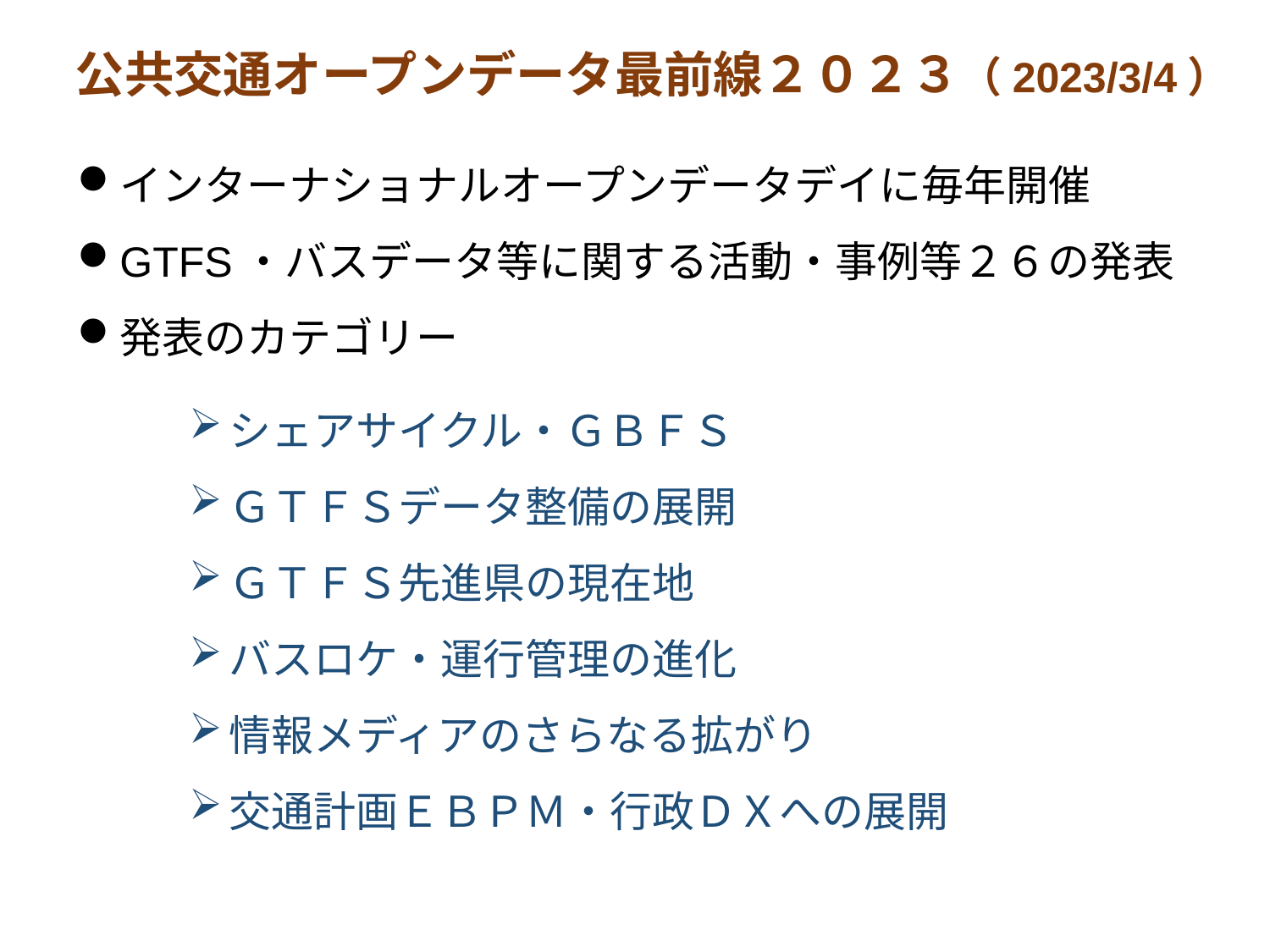

公共交通オープンデータ最前線２０２３（2023/3/4）
インターナショナルオープンデータデイに毎年開催
GTFS・バスデータ等に関する活動・事例等２６の発表
発表のカテゴリー
シェアサイクル・ＧＢＦＳ
ＧＴＦＳデータ整備の展開
ＧＴＦＳ先進県の現在地
バスロケ・運行管理の進化
情報メディアのさらなる拡がり
交通計画ＥＢＰＭ・行政ＤＸへの展開